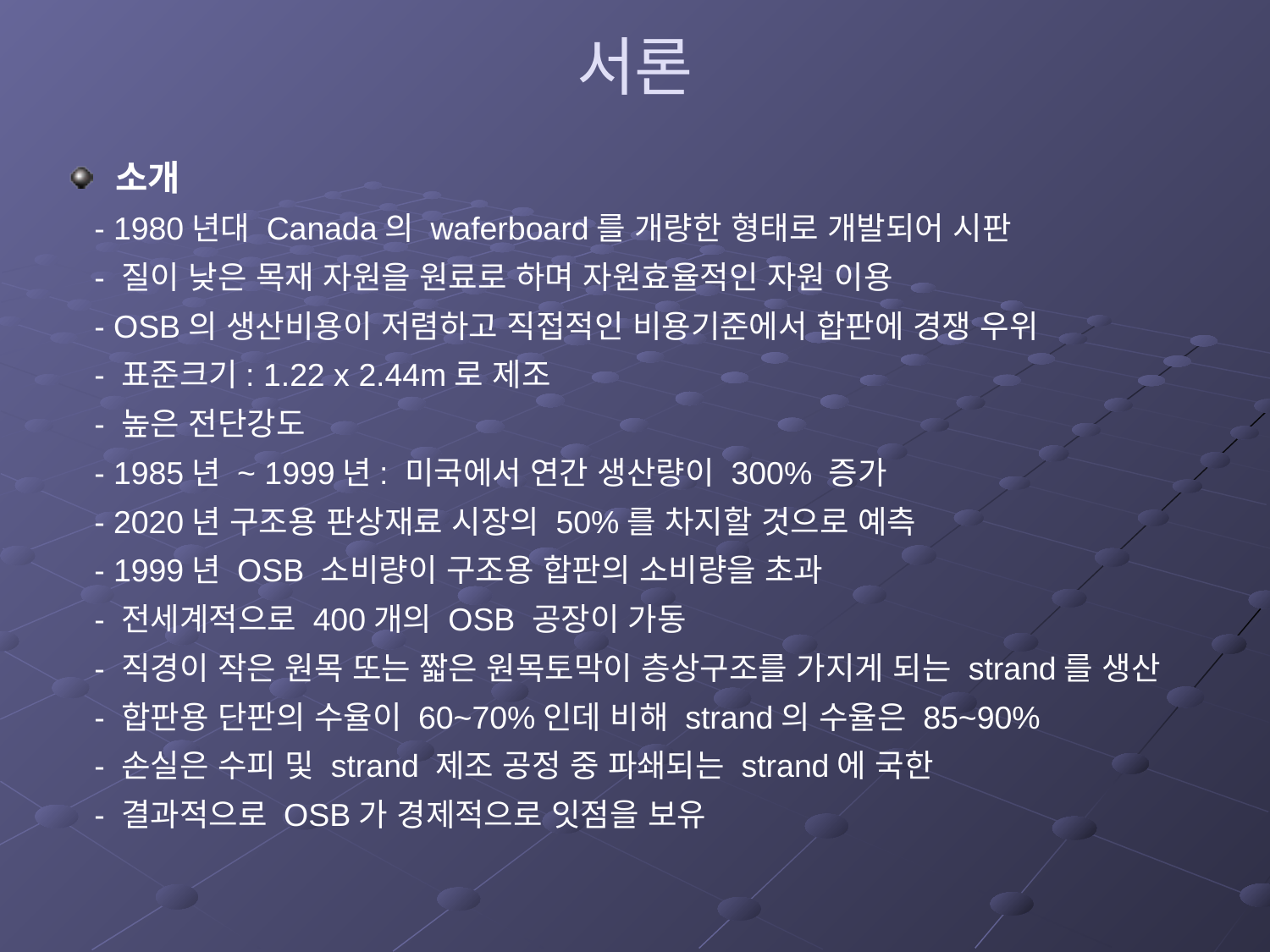

# 서론
소개
   - 1980년대 Canada의 waferboard를 개량한 형태로 개발되어 시판
   - 질이 낮은 목재 자원을 원료로 하며 자원효율적인 자원 이용
   - OSB의 생산비용이 저렴하고 직접적인 비용기준에서 합판에 경쟁 우위
   - 표준크기: 1.22 x 2.44m로 제조
   - 높은 전단강도
   - 1985년 ~ 1999년: 미국에서 연간 생산량이 300% 증가
   - 2020년 구조용 판상재료 시장의 50%를 차지할 것으로 예측
   - 1999년 OSB 소비량이 구조용 합판의 소비량을 초과
   - 전세계적으로 400개의 OSB 공장이 가동
   - 직경이 작은 원목 또는 짧은 원목토막이 층상구조를 가지게 되는 strand를 생산
   - 합판용 단판의 수율이 60~70%인데 비해 strand의 수율은 85~90%
   - 손실은 수피 및 strand 제조 공정 중 파쇄되는 strand에 국한
   - 결과적으로 OSB가 경제적으로 잇점을 보유